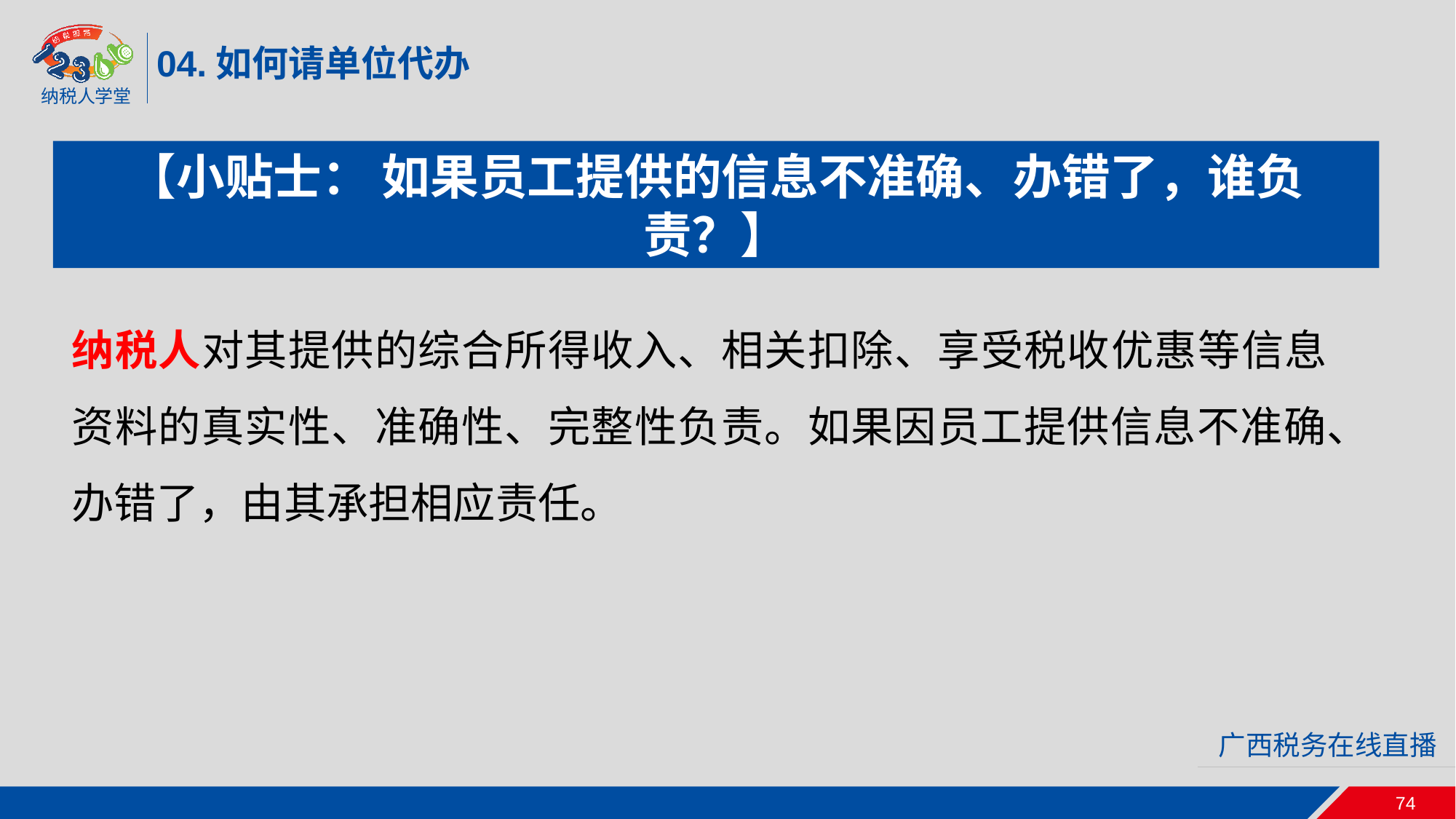

04.如何请单位代办
【小贴士： 如果员工提供的信息不准确、办错了，谁负责？】
纳税人对其提供的综合所得收入、相关扣除、享受税收优惠等信息资料的真实性、准确性、完整性负责。如果因员工提供信息不准确、办错了，由其承担相应责任。